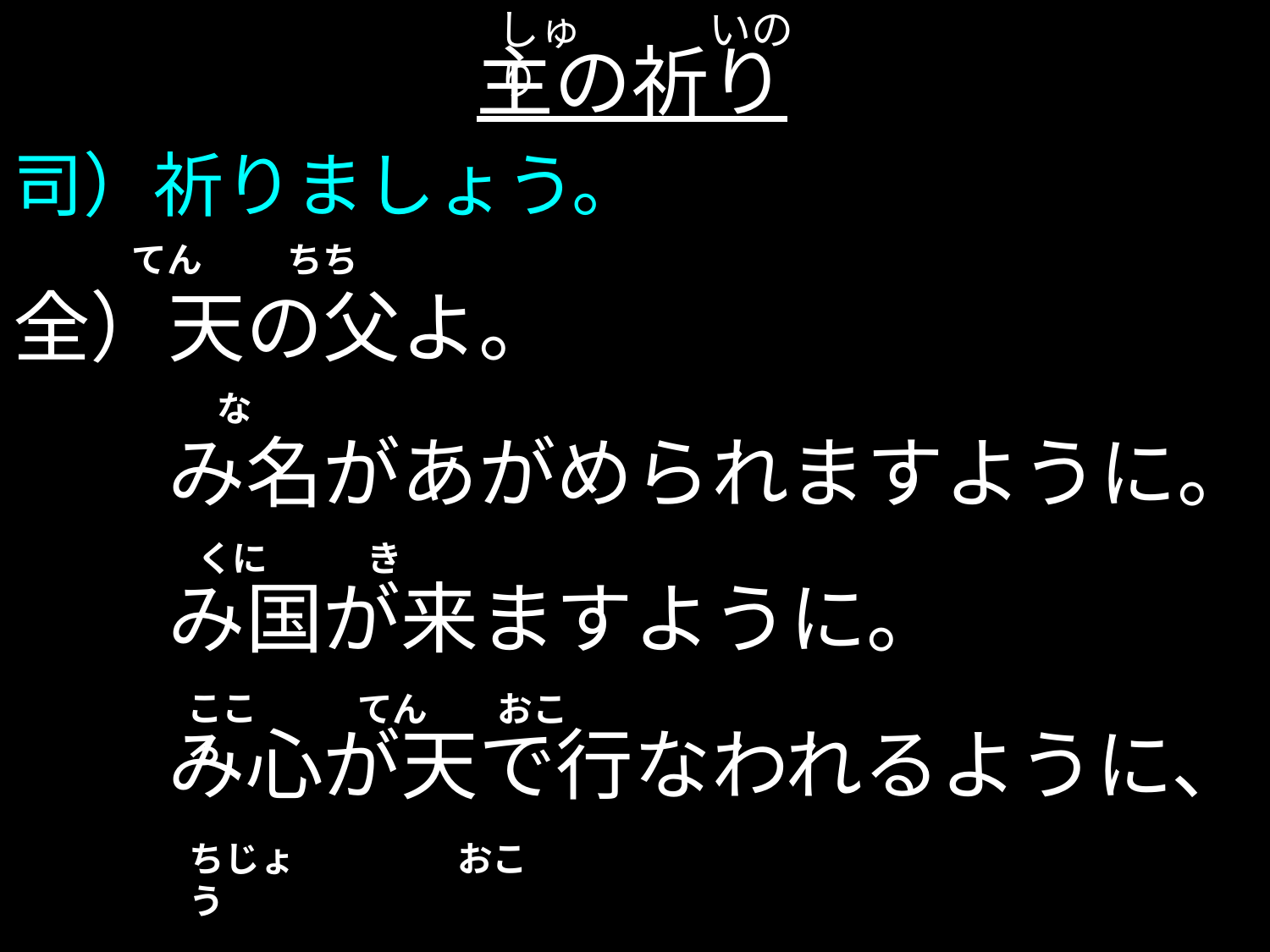

しゅ　　　いのり
主の祈り
司）祈りましょう。
全）天の父よ。
　　み名があがめられますように。
　　み国が来ますように。
　　み心が天で行なわれるように、
　　　地上でも行なわれますように。

てん
ちち
な
くに
き
こころ
てん
おこ
ちじょう
おこ